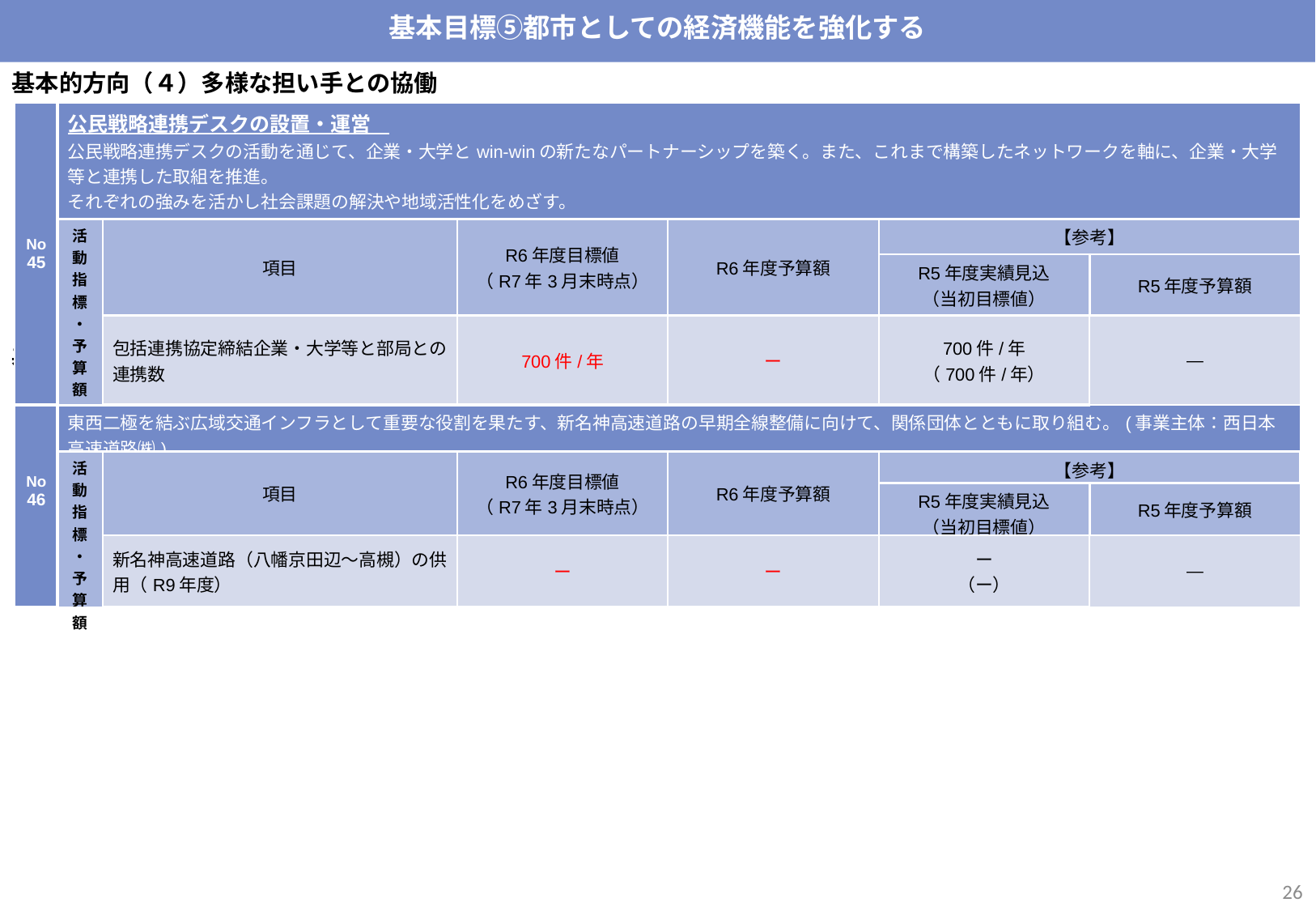

基本目標⑤都市としての経済機能を強化する
基本的方向（４）多様な担い手との協働
| No45 | 公民戦略連携デスクの設置・運営　 公民戦略連携デスクの活動を通じて、企業・大学とwin-winの新たなパートナーシップを築く。また、これまで構築したネットワークを軸に、企業・大学等と連携した取組を推進。 それぞれの強みを活かし社会課題の解決や地域活性化をめざす。 |  |  |  |  | 公民戦略連携デスクの活動を通じて、企業・大学とwin-winの新たなパートナーシップを築く。また、これまで構築したネットワークを軸に、多様な事業者が連携した取組みを推進。それぞれの強みを活かし社会課題の解決や地域活性化をめざす。 |
| --- | --- | --- | --- | --- | --- | --- |
|  | 活動指標・予算額 | 項目 | R6年度目標値 （R7年3月末時点） | R6年度予算額 | 【参考】 | 予算執行額 （予算額） |
|  |  |  |  |  | R5年度実績見込 （当初目標値） | R5年度予算額 |
|  |  | 包括連携協定締結企業・大学等と部局との連携数 | 700件/年 | ー | 700件/年 （700件/年） | ― |
基本的方向（５）インフラの充実・強化
| No46 | 新名神高速道路の整備促進　 東西二極を結ぶ広域交通インフラとして重要な役割を果たす、新名神高速道路の早期全線整備に向けて、関係団体とともに取り組む。(事業主体：西日本高速道路㈱) |  |  |  |  | 公民戦略連携デスクの活動を通じて、企業・大学とwin-winの新たなパートナーシップを築く。また、これまで構築したネットワークを軸に、多様な事業者が連携した取組みを推進。それぞれの強みを活かし社会課題の解決や地域活性化をめざす。 |
| --- | --- | --- | --- | --- | --- | --- |
|  | 活動指標・予算額 | 項目 | R6年度目標値 （R7年3月末時点） | R6年度予算額 | 【参考】 | 予算執行額 （予算額） |
|  |  |  |  |  | R5年度実績見込 （当初目標値） | R5年度予算額 |
|  |  | 新名神高速道路（八幡京田辺～高槻）の供用（R9年度） | ー | ー | ー （ー） | ― |
26